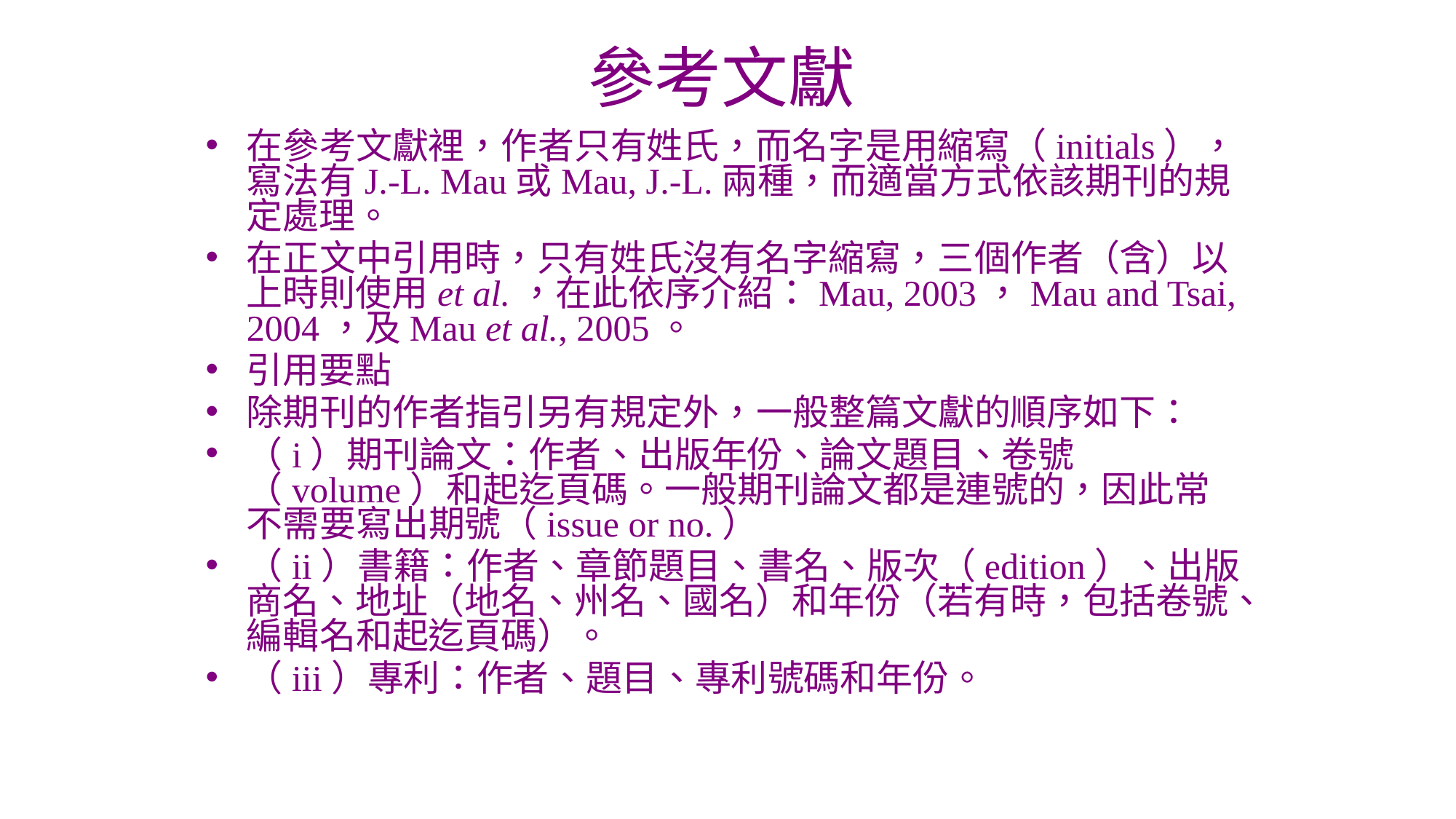

# 參考文獻
在參考文獻裡，作者只有姓氏，而名字是用縮寫（initials），寫法有J.-L. Mau或Mau, J.-L.兩種，而適當方式依該期刊的規定處理。
在正文中引用時，只有姓氏沒有名字縮寫，三個作者（含）以上時則使用et al.，在此依序介紹：Mau, 2003，Mau and Tsai, 2004，及Mau et al., 2005。
引用要點
除期刊的作者指引另有規定外，一般整篇文獻的順序如下：
（i）期刊論文：作者、出版年份、論文題目、卷號（volume）和起迄頁碼。一般期刊論文都是連號的，因此常不需要寫出期號（issue or no.）
（ii）書籍：作者、章節題目、書名、版次（edition）、出版商名、地址（地名、州名、國名）和年份（若有時，包括卷號、編輯名和起迄頁碼）。
（iii）專利：作者、題目、專利號碼和年份。